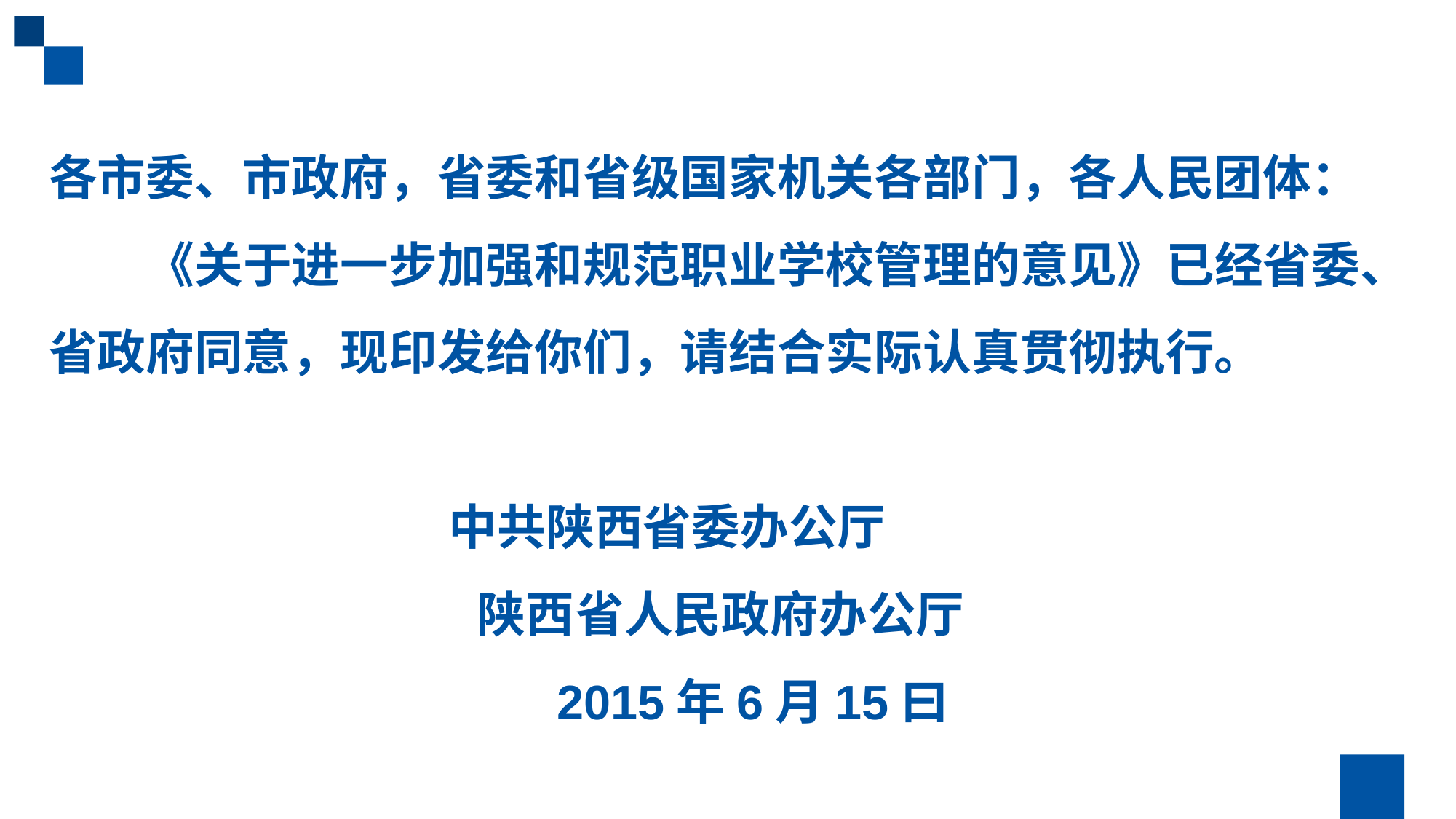

各市委、市政府，省委和省级国家机关各部门，各人民团体：
　　《关于进一步加强和规范职业学校管理的意见》已经省委、省政府同意，现印发给你们，请结合实际认真贯彻执行。

                                   中共陕西省委办公厅
　　                              陕西省人民政府办公厅
　　                                    2015年6月15曰

121